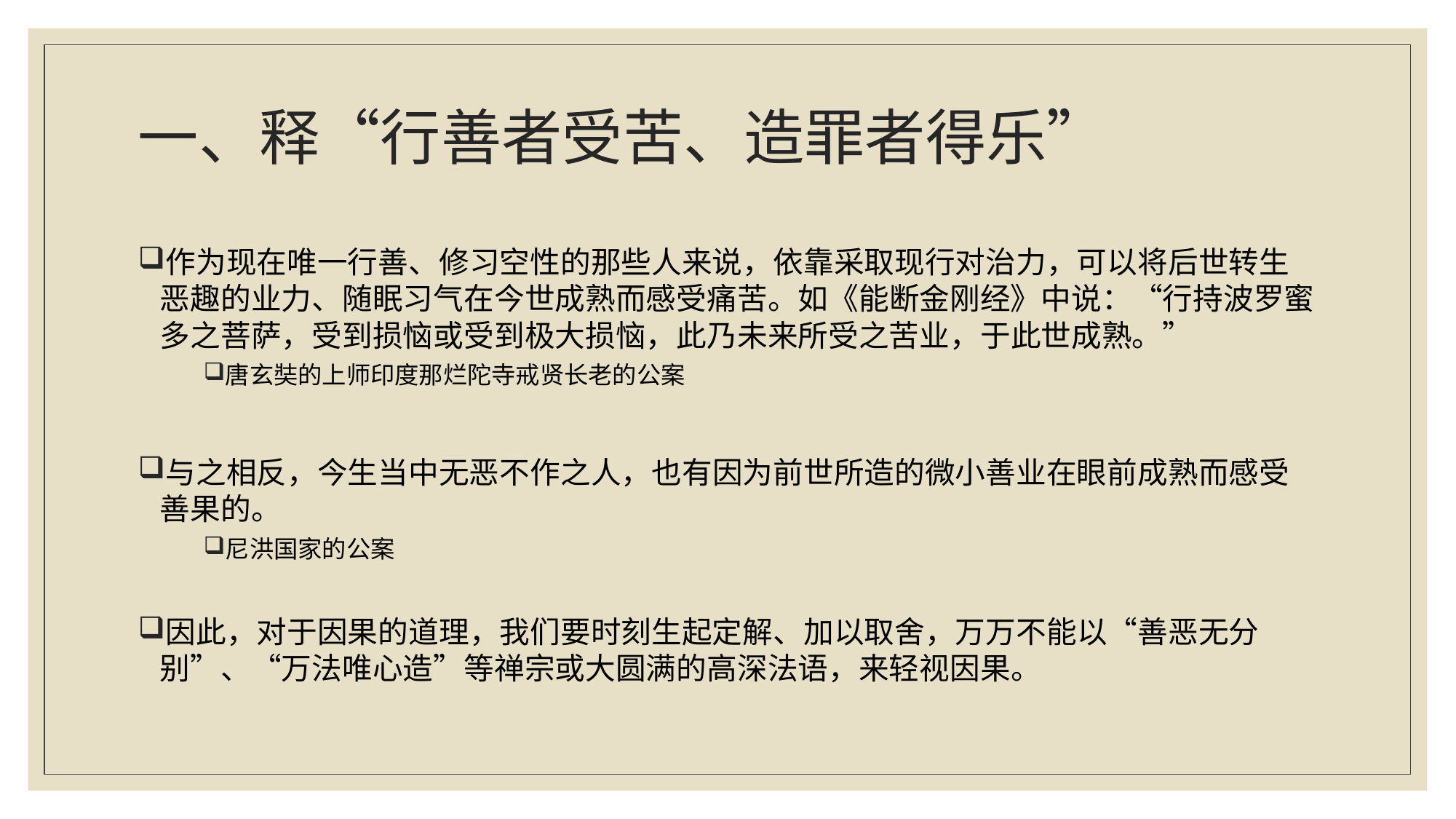

# 一、释“行善者受苦、造罪者得乐”
作为现在唯一行善、修习空性的那些人来说，依靠采取现行对治力，可以将后世转生恶趣的业力、随眠习气在今世成熟而感受痛苦。如《能断金刚经》中说：“行持波罗蜜多之菩萨，受到损恼或受到极大损恼，此乃未来所受之苦业，于此世成熟。”
唐玄奘的上师印度那烂陀寺戒贤长老的公案

与之相反，今生当中无恶不作之人，也有因为前世所造的微小善业在眼前成熟而感受善果的。
尼洪国家的公案

因此，对于因果的道理，我们要时刻生起定解、加以取舍，万万不能以“善恶无分别”、“万法唯心造”等禅宗或大圆满的高深法语，来轻视因果。